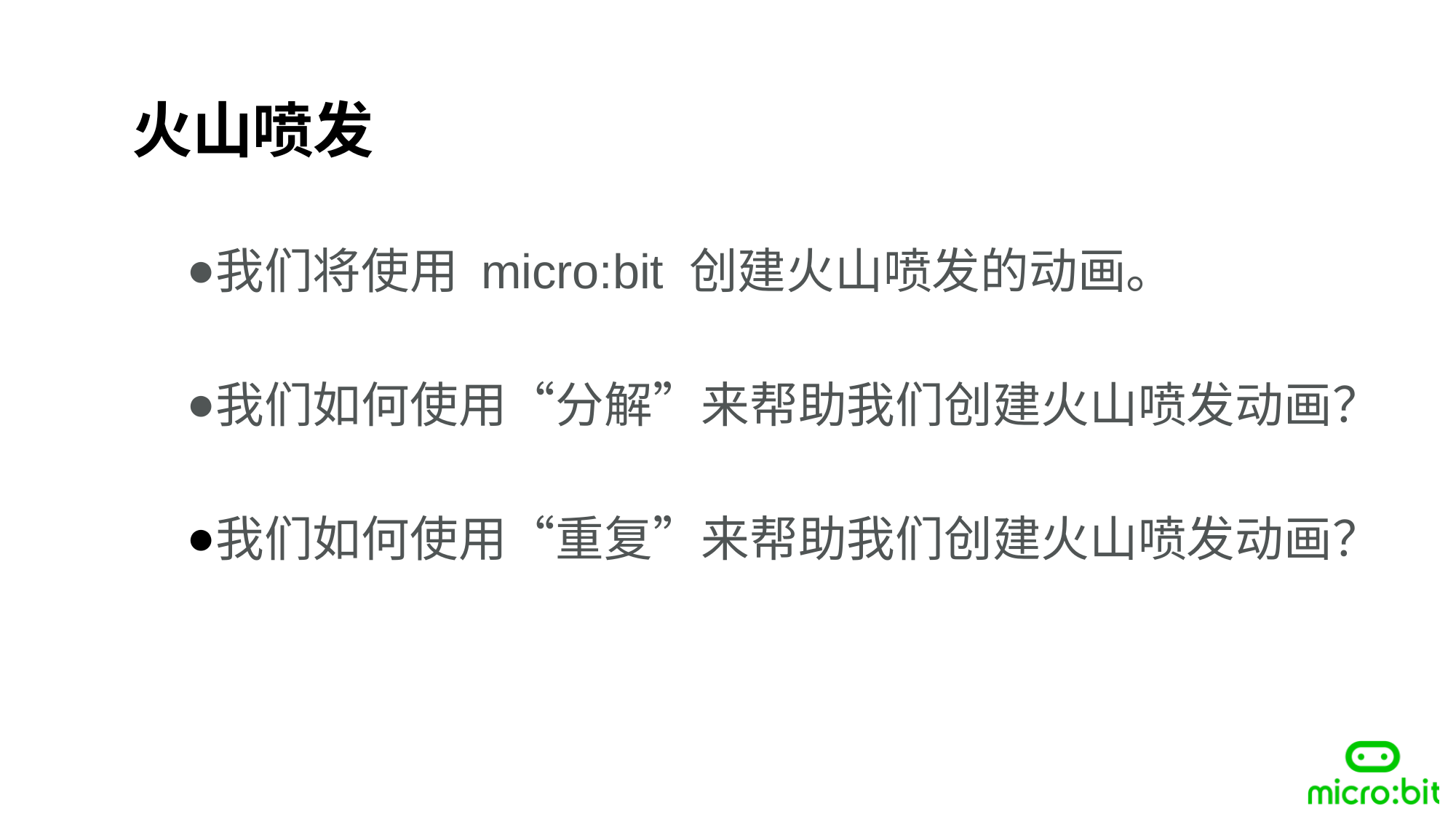

火山喷发

我们将使用 micro:bit 创建火山喷发的动画。

我们如何使用“分解”来帮助我们创建火山喷发动画？

我们如何使用“重复”来帮助我们创建火山喷发动画？